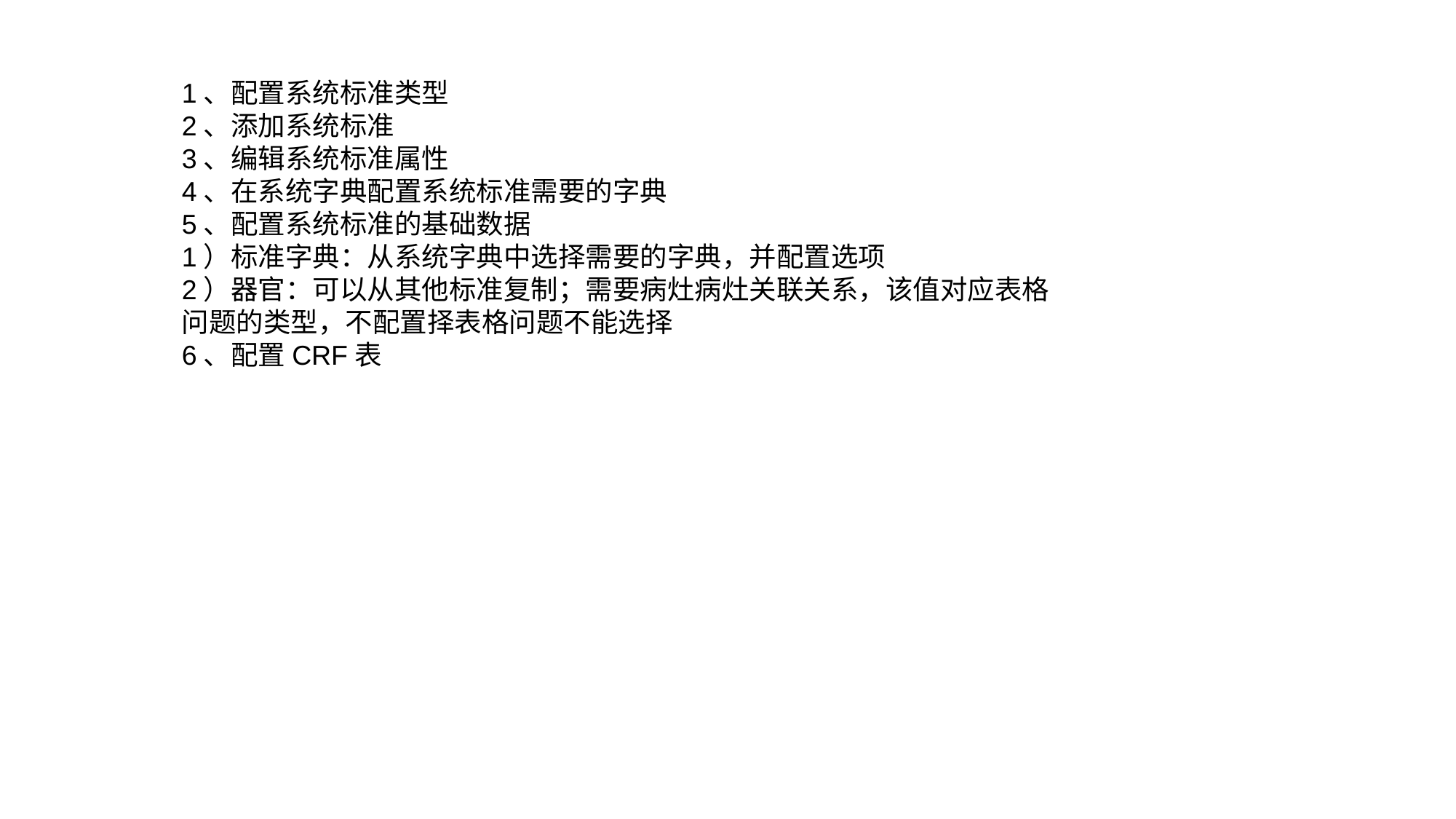

1、配置系统标准类型
2、添加系统标准
3、编辑系统标准属性
4、在系统字典配置系统标准需要的字典
5、配置系统标准的基础数据
1）标准字典：从系统字典中选择需要的字典，并配置选项
2）器官：可以从其他标准复制；需要病灶病灶关联关系，该值对应表格问题的类型，不配置择表格问题不能选择
6、配置CRF表